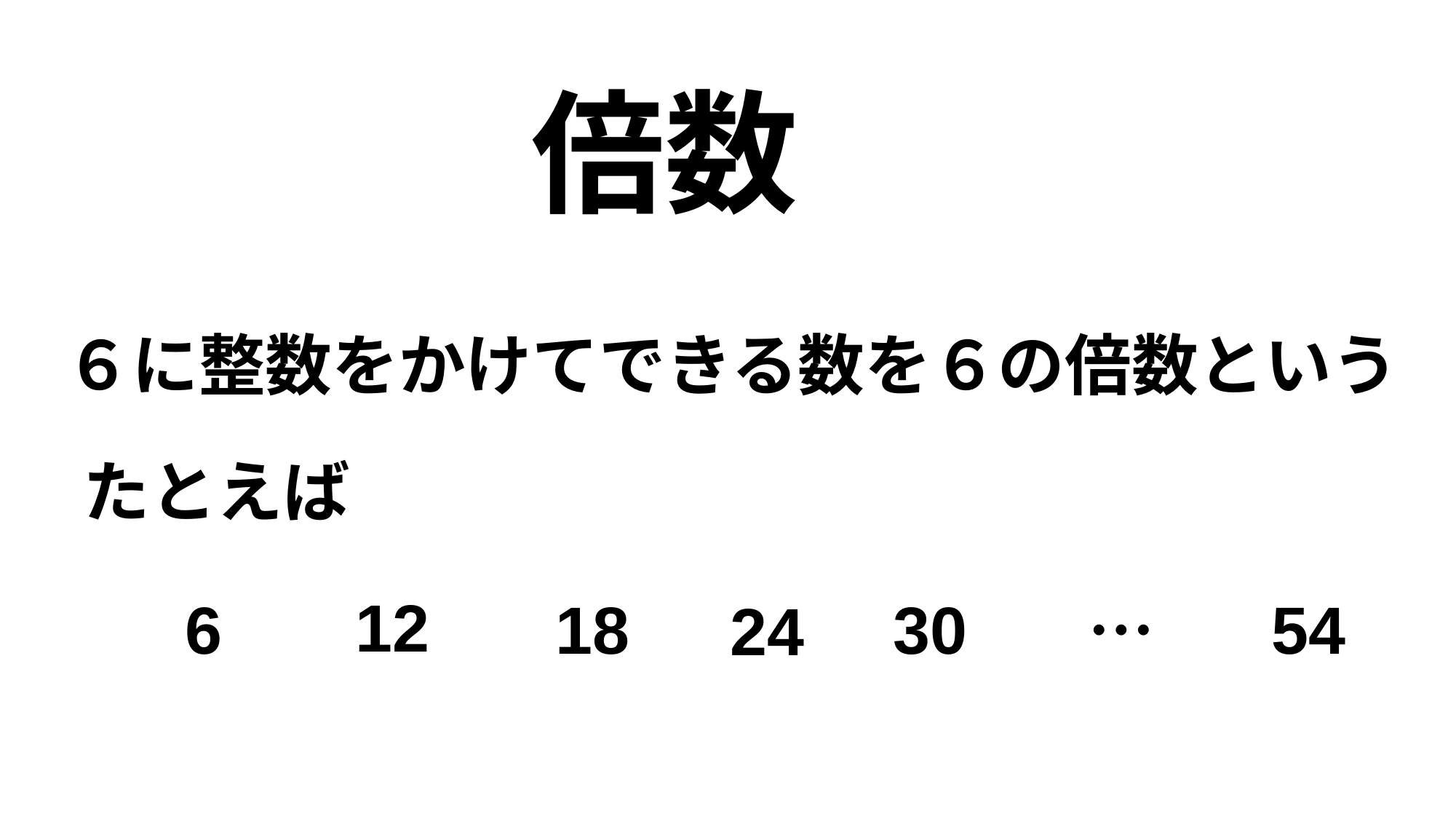

倍数
６に整数をかけてできる数を６の倍数という
たとえば
12
6
18
30
54
24
…